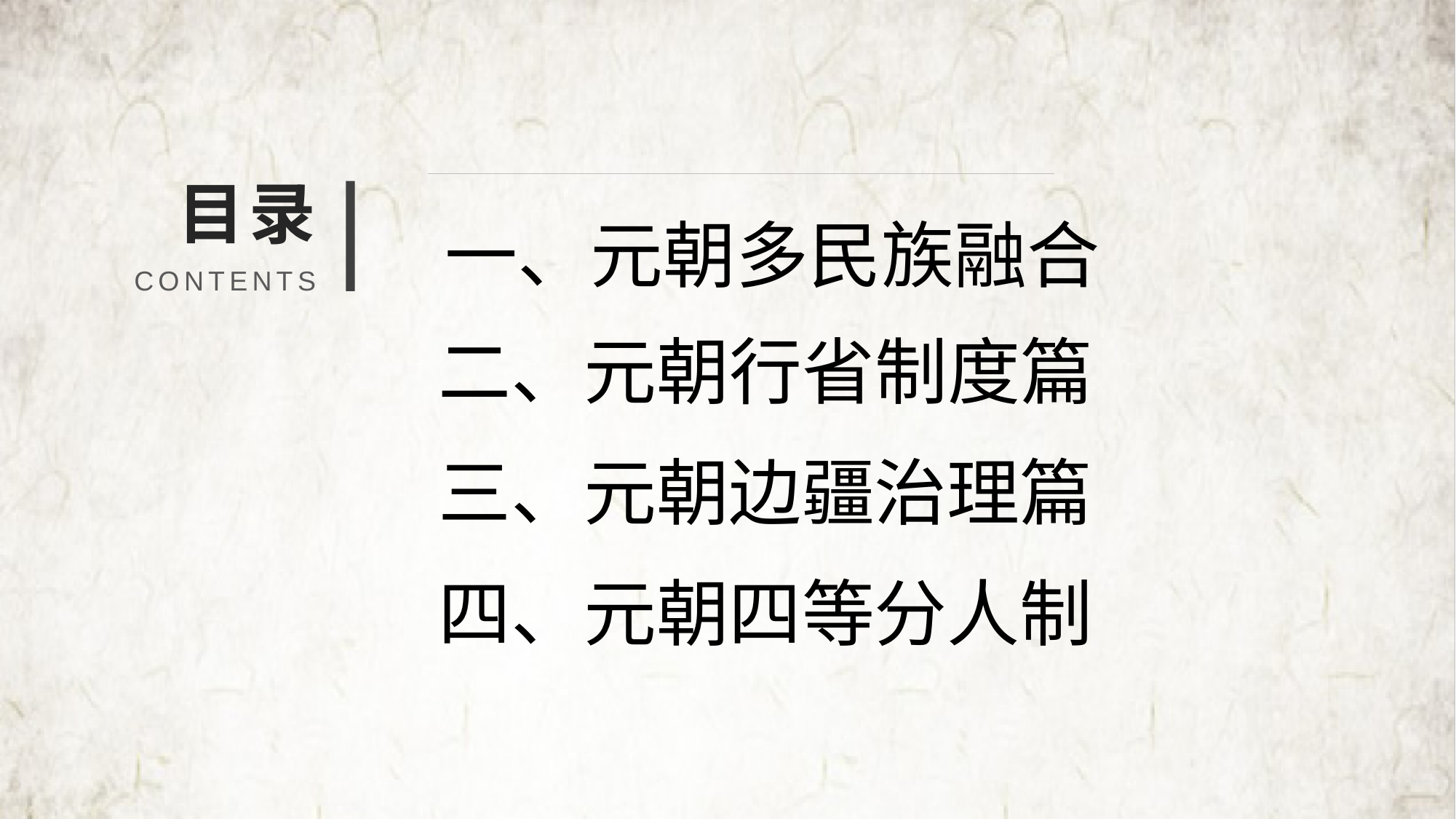

目录

一、元朝多民族融合
CONTENTS
二、元朝行省制度篇
三、元朝边疆治理篇
四、元朝四等分人制